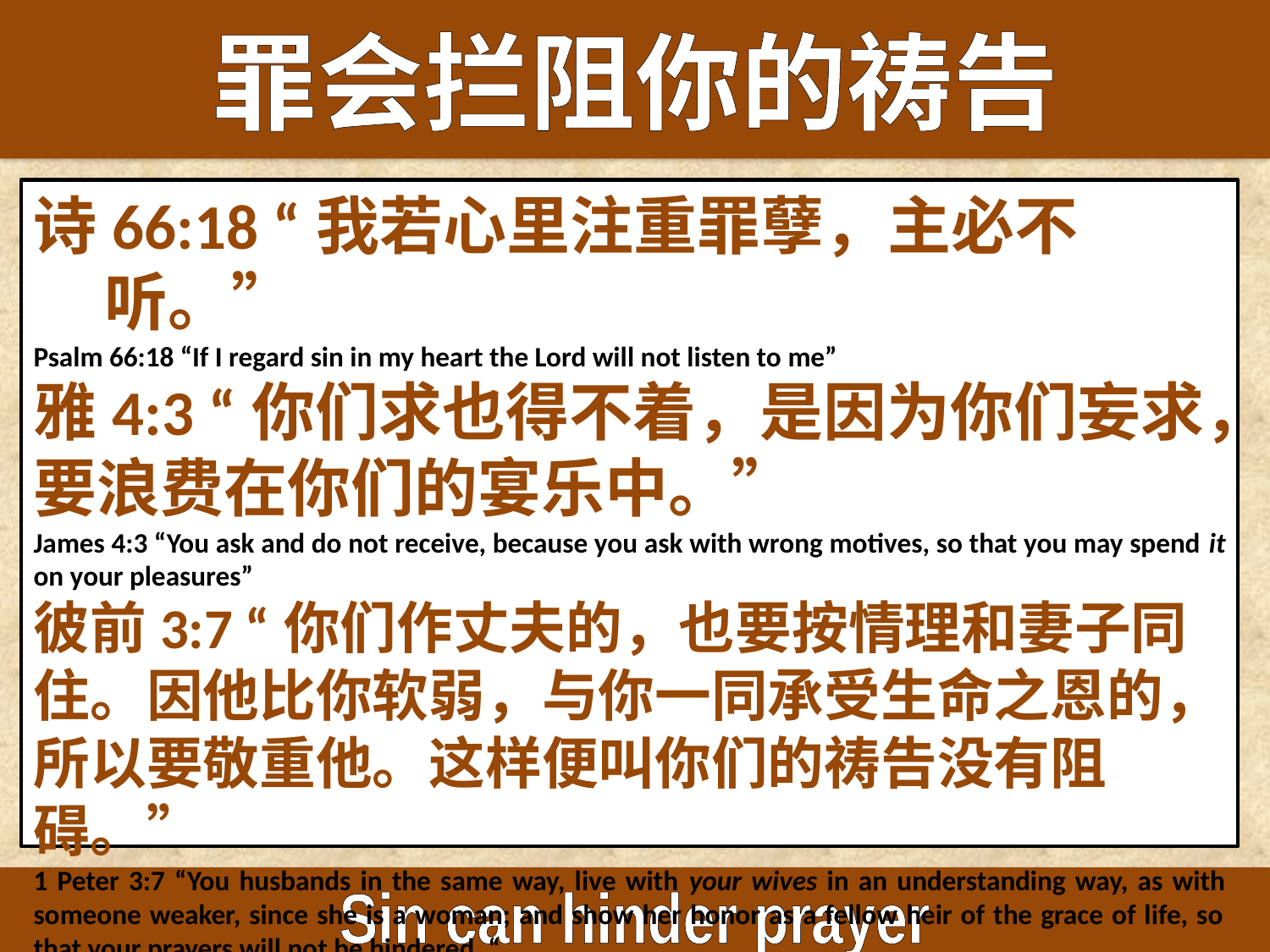

罪会拦阻你的祷告
诗66:18 “我若心里注重罪孽，主必不听。”
Psalm 66:18 “If I regard sin in my heart the Lord will not listen to me”
雅4:3 “你们求也得不着，是因为你们妄求，要浪费在你们的宴乐中。”
James 4:3 “You ask and do not receive, because you ask with wrong motives, so that you may spend it on your pleasures”
彼前3:7 “你们作丈夫的，也要按情理和妻子同住。因他比你软弱，与你一同承受生命之恩的，所以要敬重他。这样便叫你们的祷告没有阻碍。”
1 Peter 3:7 “You husbands in the same way, live with your wives in an understanding way, as with someone weaker, since she is a woman; and show her honor as a fellow heir of the grace of life, so that your prayers will not be hindered. “

Sin can hinder prayer